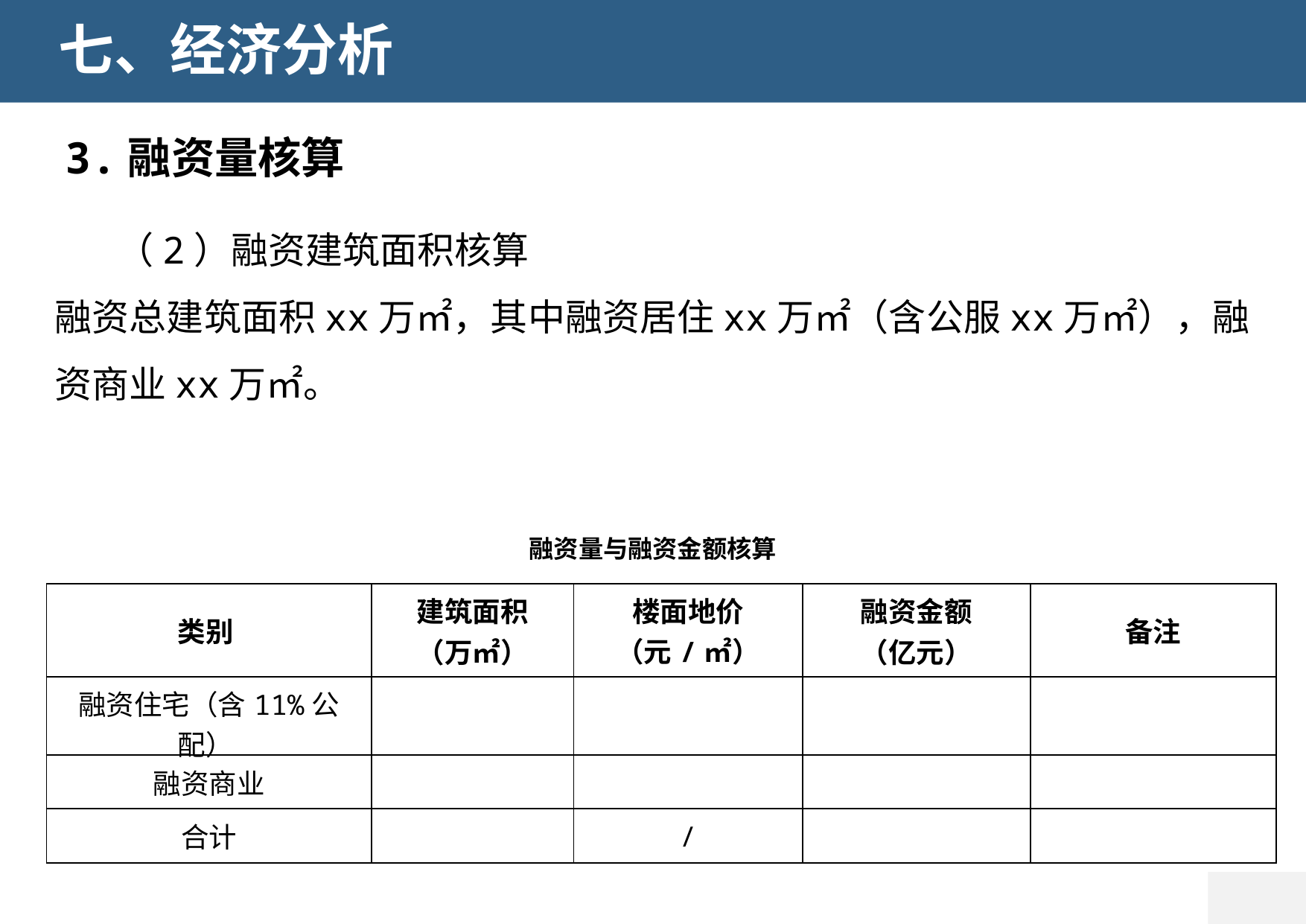

七、经济分析
3.融资量核算
（2）融资建筑面积核算
融资总建筑面积xx万㎡，其中融资居住xx万㎡（含公服xx万㎡），融资商业xx万㎡。
融资量与融资金额核算
| 类别 | 建筑面积 （万㎡） | 楼面地价 （元/㎡） | 融资金额 （亿元） | 备注 |
| --- | --- | --- | --- | --- |
| 融资住宅（含11%公配） |  |  |  |  |
| 融资商业 |  |  |  |  |
| 合计 |  | / |  |  |
30